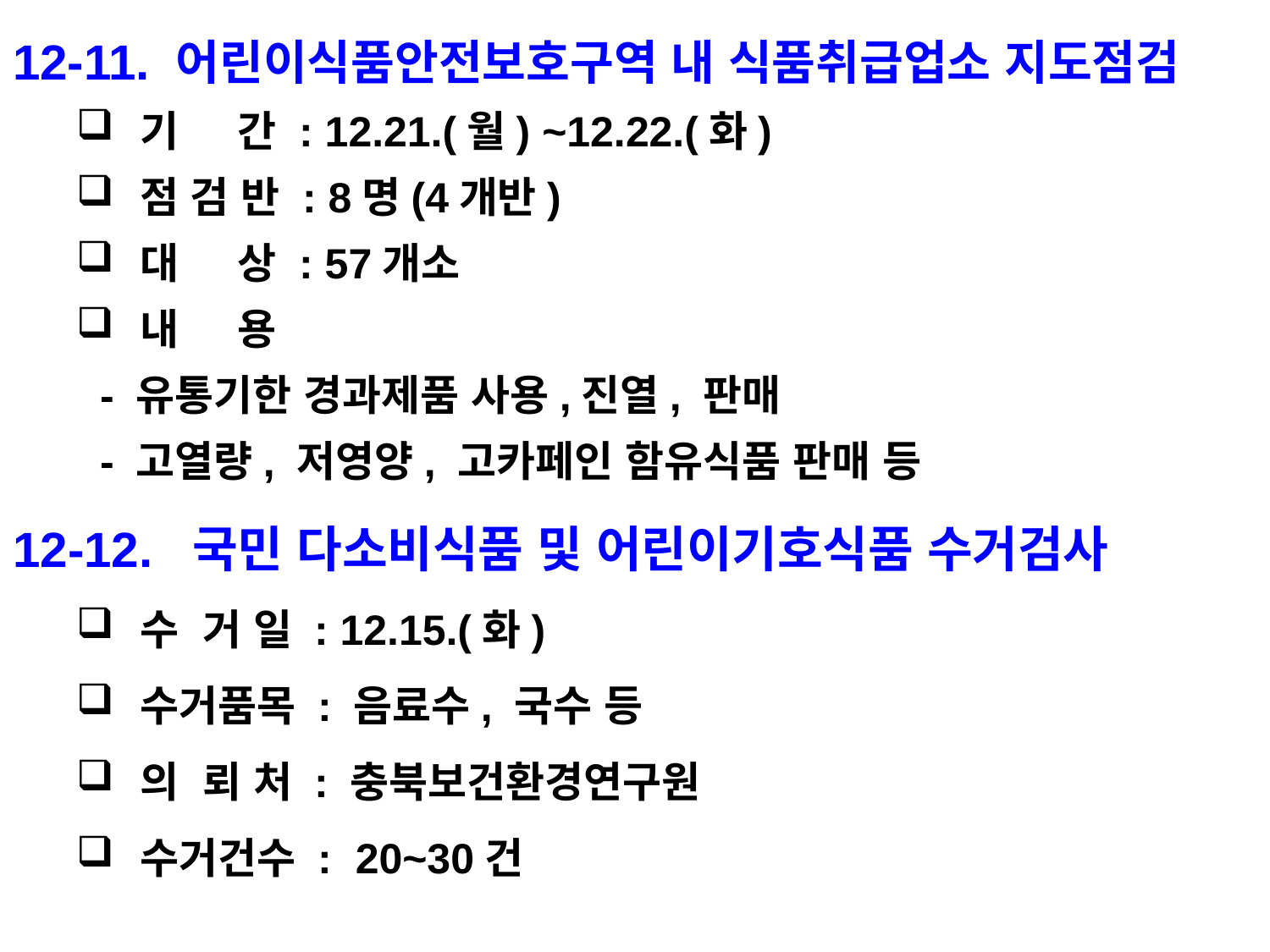

12-11. 어린이식품안전보호구역 내 식품취급업소 지도점검
기     간 : 12.21.(월) ~12.22.(화)
점 검 반 : 8명(4개반)
대     상 : 57개소
내     용
  - 유통기한 경과제품 사용,진열, 판매
  - 고열량, 저영양, 고카페인 함유식품 판매 등

12-12.  국민 다소비식품 및 어린이기호식품 수거검사
수  거 일 : 12.15.(화)
수거품목 : 음료수, 국수 등
의  뢰 처 : 충북보건환경연구원
수거건수 :  20~30건